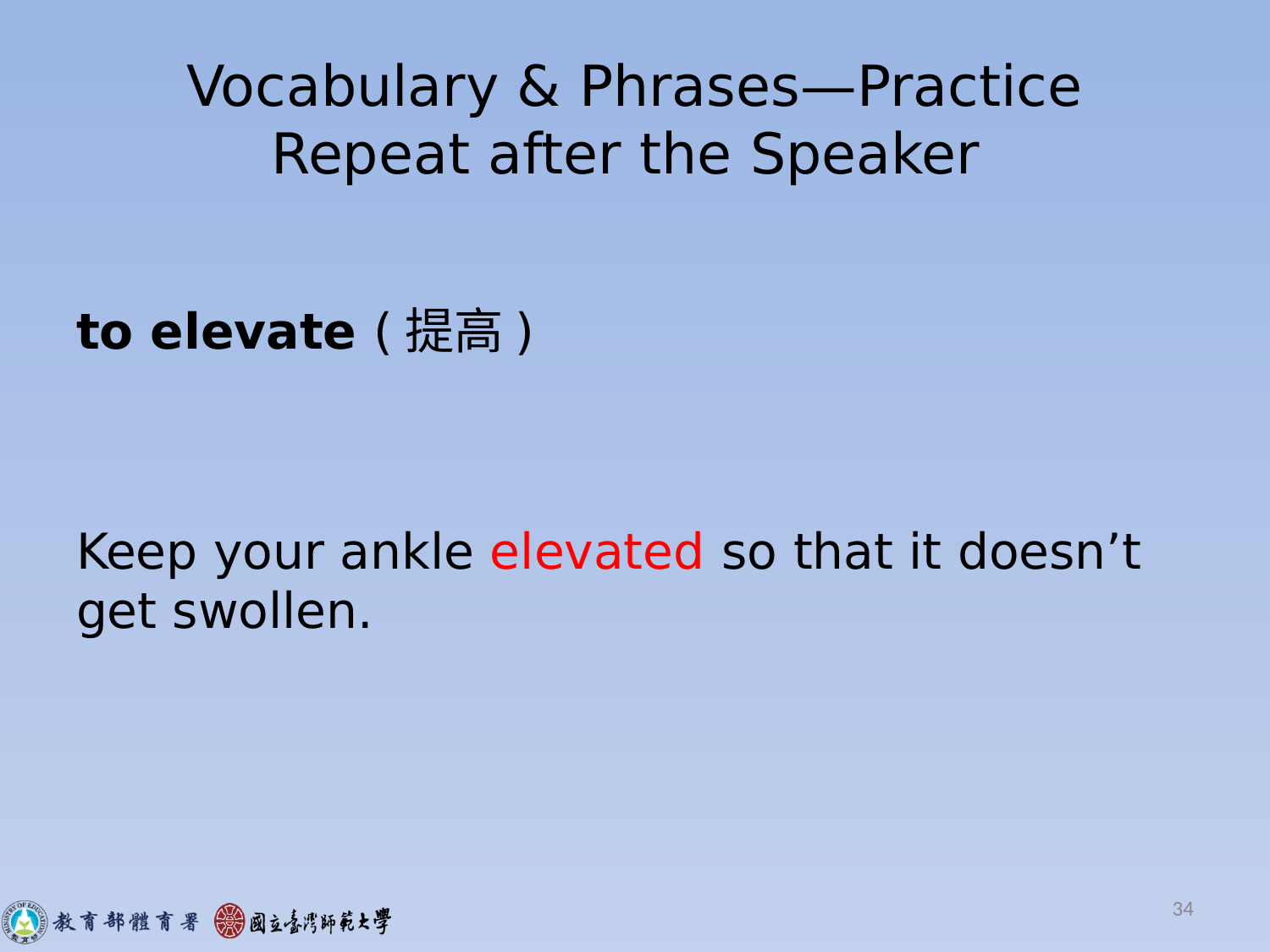

# Vocabulary & Phrases—Practice Repeat after the Speaker
to elevate (提高)

Keep your ankle elevated so that it doesn’t get swollen.

34